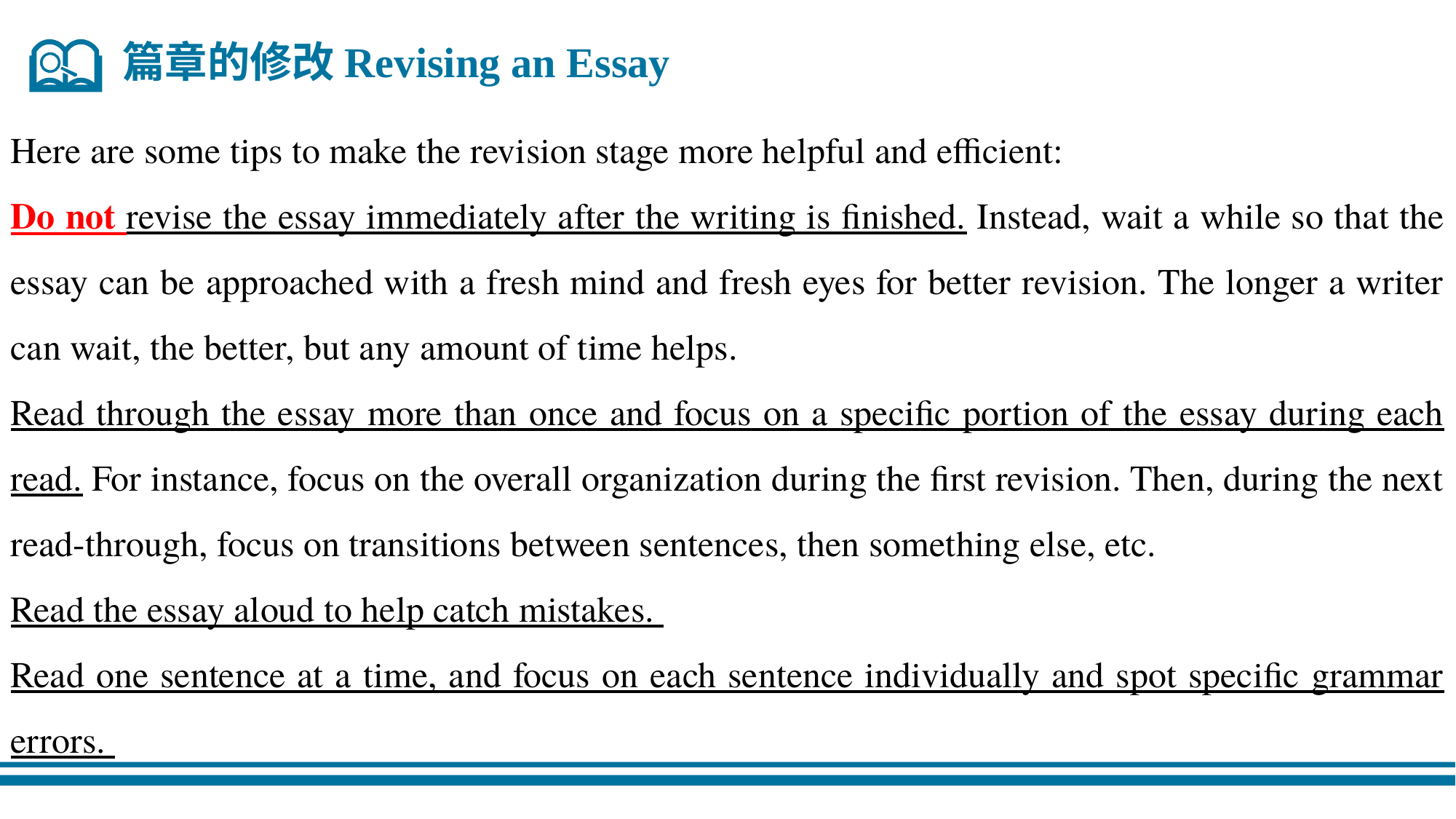

篇章的修改Revising an Essay
Here are some tips to make the revision stage more helpful and efficient:
Do not revise the essay immediately after the writing is finished. Instead, wait a while so that the essay can be approached with a fresh mind and fresh eyes for better revision. The longer a writer can wait, the better, but any amount of time helps.
Read through the essay more than once and focus on a specific portion of the essay during each read. For instance, focus on the overall organization during the first revision. Then, during the next read-through, focus on transitions between sentences, then something else, etc.
Read the essay aloud to help catch mistakes.
Read one sentence at a time, and focus on each sentence individually and spot specific grammar errors.